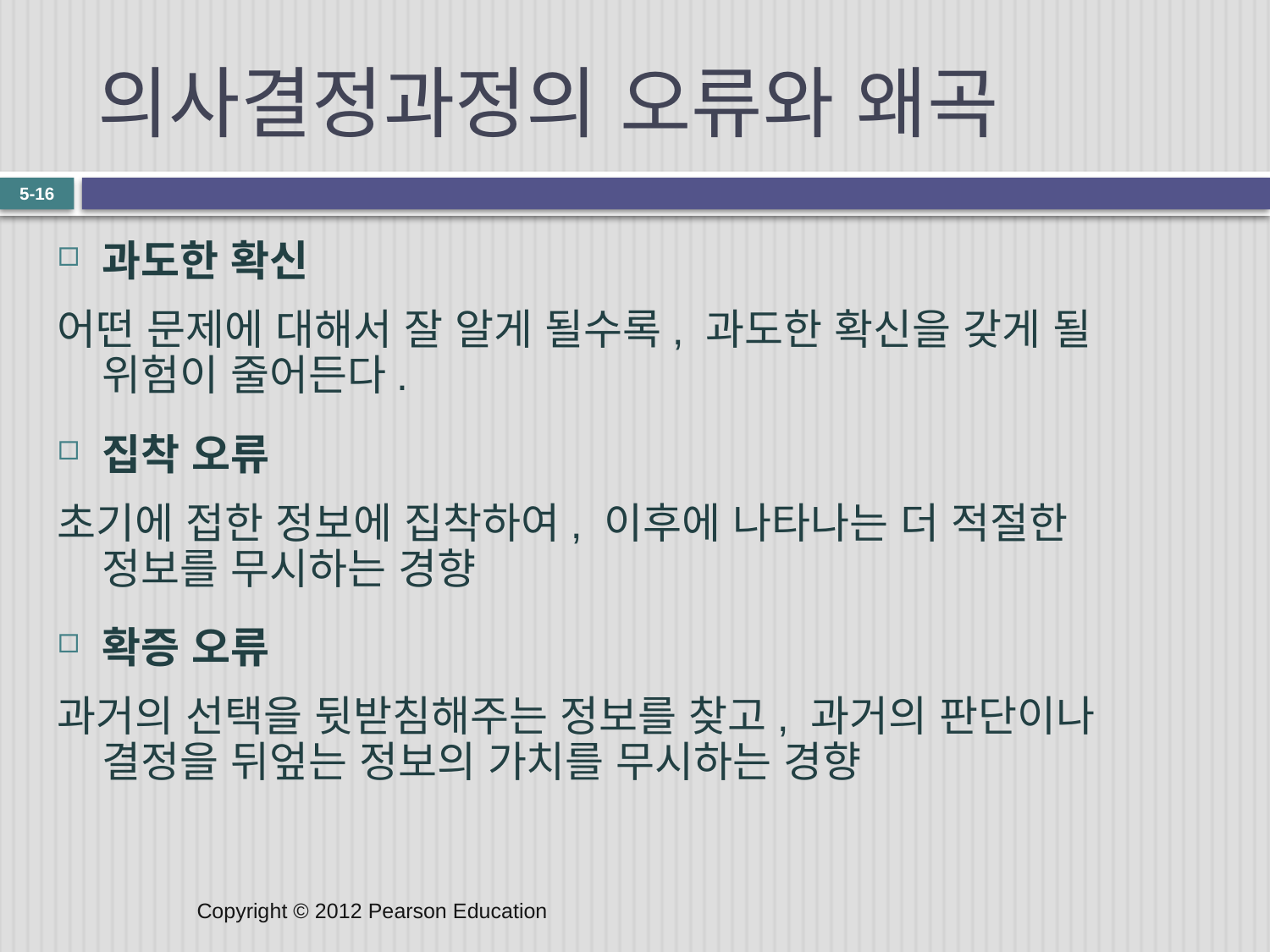

# 의사결정과정의 오류와 왜곡
5-16
과도한 확신
어떤 문제에 대해서 잘 알게 될수록, 과도한 확신을 갖게 될 위험이 줄어든다.
집착 오류
초기에 접한 정보에 집착하여, 이후에 나타나는 더 적절한 정보를 무시하는 경향
확증 오류
과거의 선택을 뒷받침해주는 정보를 찾고, 과거의 판단이나 결정을 뒤엎는 정보의 가치를 무시하는 경향